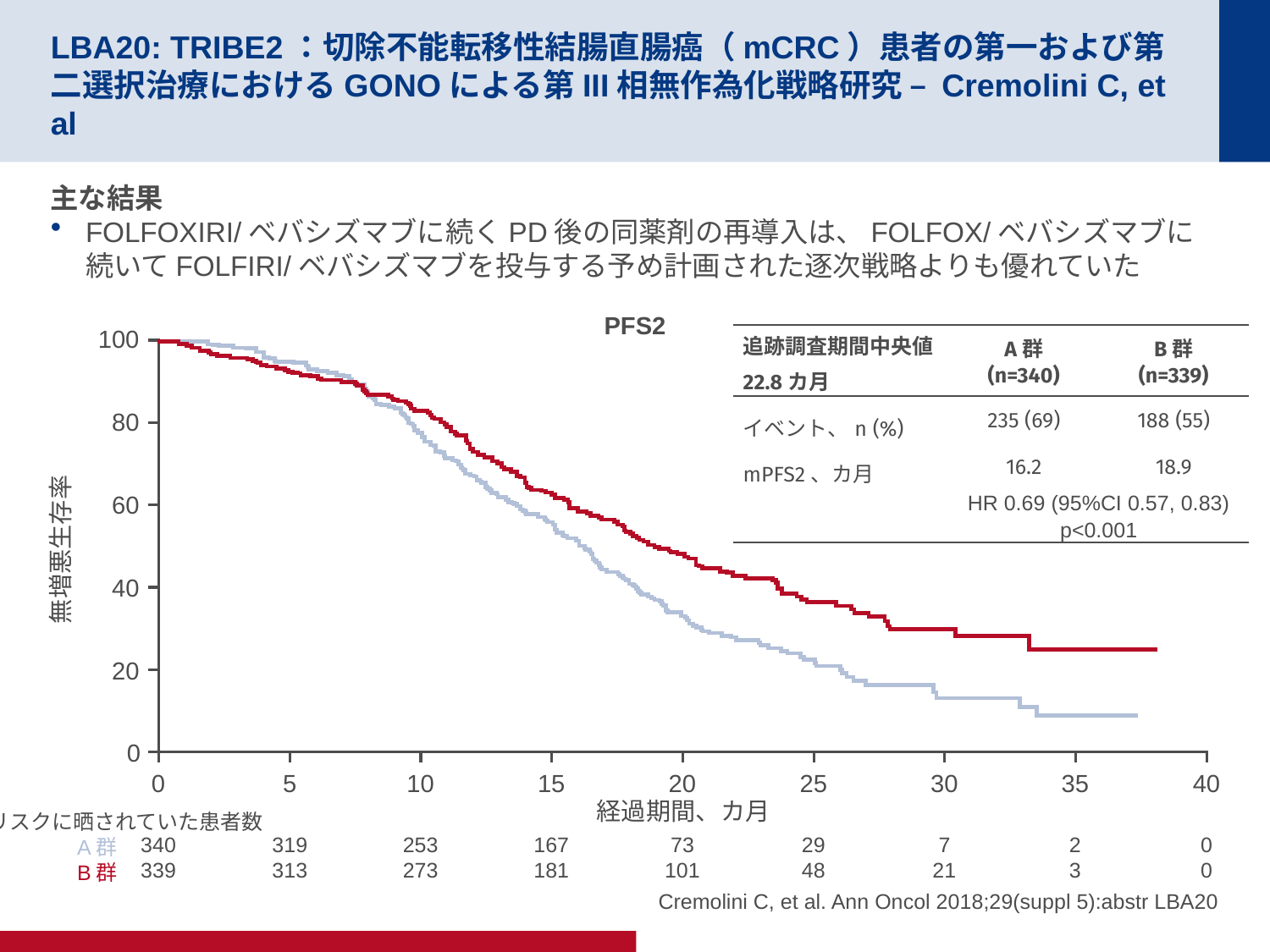

# LBA20: TRIBE2：切除不能転移性結腸直腸癌（mCRC）患者の第一および第二選択治療におけるGONOによる第III相無作為化戦略研究 – Cremolini C, et al
主な結果
FOLFOXIRI/ベバシズマブに続くPD後の同薬剤の再導入は、FOLFOX/ベバシズマブに続いてFOLFIRI/ベバシズマブを投与する予め計画された逐次戦略よりも優れていた
PFS2
100
| 追跡調査期間中央値 22.8カ月 | A群 (n=340) | B群 (n=339) |
| --- | --- | --- |
| イベント、n (%) | 235 (69) | 188 (55) |
| mPFS2、カ月 | 16.2 | 18.9 |
|  | HR 0.69 (95%CI 0.57, 0.83) p<0.001 |  |

80
60
無増悪生存率
40
20
0
0
5
10
15
20
25
30
35
40
経過期間、カ月
リスクに晒されていた患者数
               A群
               B群
340
339
319
313
253
273
167
181
73
101
29
48
7
21
2
3
0
0
Cremolini C, et al. Ann Oncol 2018;29(suppl 5):abstr LBA20